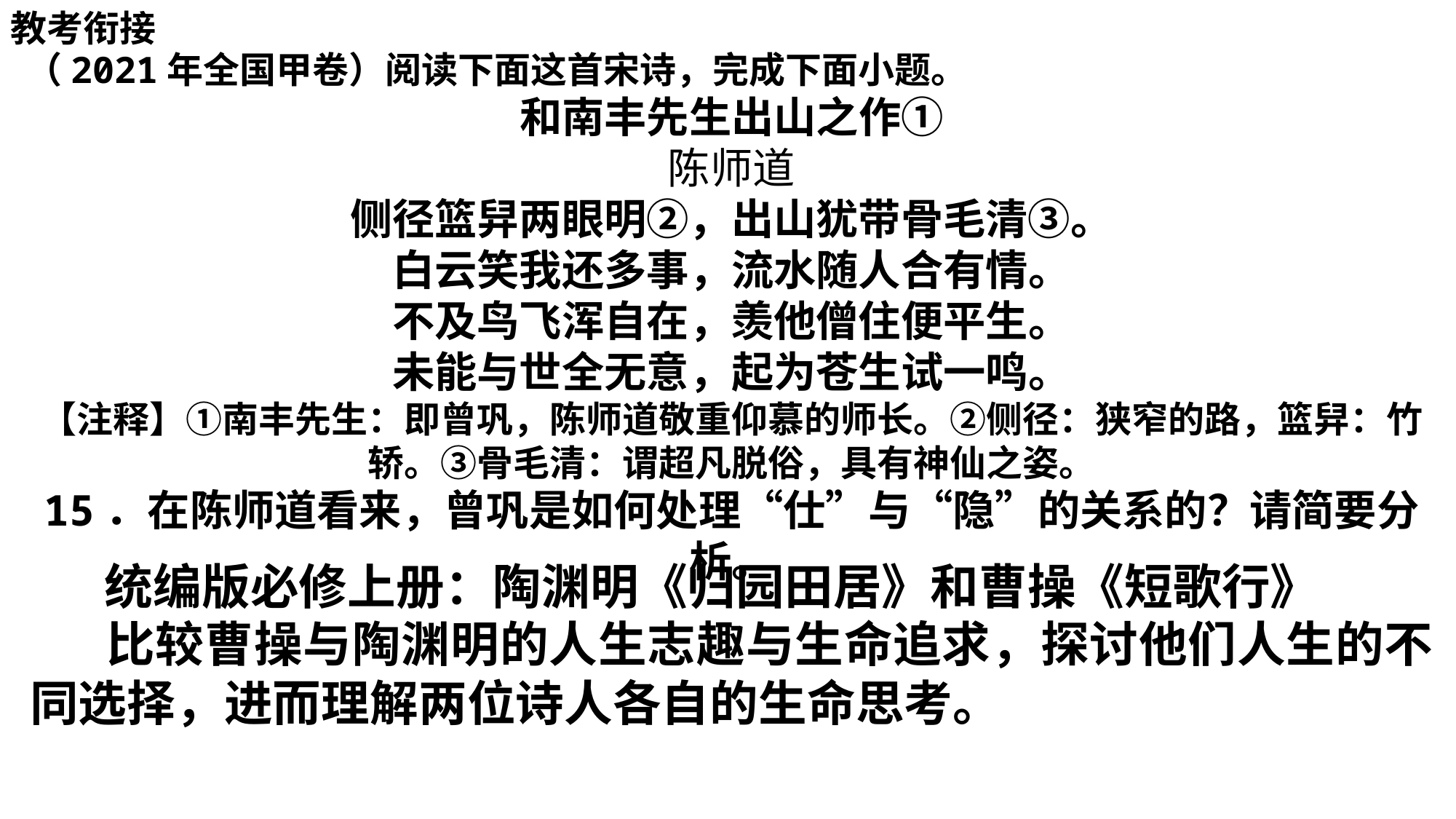

教考衔接
（2021年全国甲卷）阅读下面这首宋诗，完成下面小题。
和南丰先生出山之作①
陈师道
侧径篮舁两眼明②，出山犹带骨毛清③。
白云笑我还多事，流水随人合有情。
不及鸟飞浑自在，羡他僧住便平生。
未能与世全无意，起为苍生试一鸣。
【注释】①南丰先生：即曾巩，陈师道敬重仰慕的师长。②侧径：狭窄的路，篮舁：竹轿。③骨毛清：谓超凡脱俗，具有神仙之姿。
15．在陈师道看来，曾巩是如何处理“仕”与“隐”的关系的？请简要分析。

  统编版必修上册：陶渊明《归园田居》和曹操《短歌行》
  比较曹操与陶渊明的人生志趣与生命追求，探讨他们人生的不同选择，进而理解两位诗人各自的生命思考。